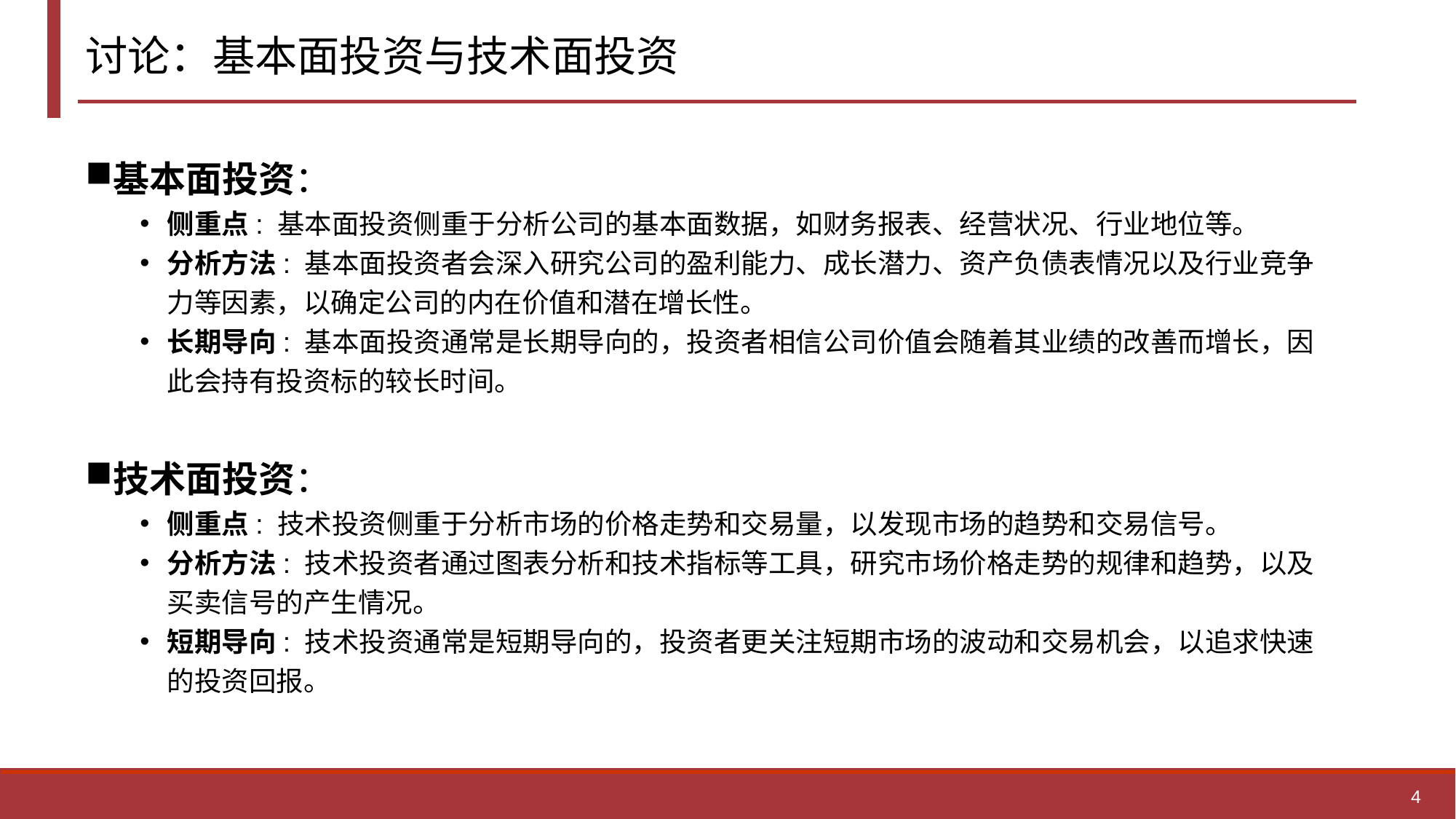

# 讨论：基本面投资与技术面投资
基本面投资：
侧重点: 基本面投资侧重于分析公司的基本面数据，如财务报表、经营状况、行业地位等。
分析方法: 基本面投资者会深入研究公司的盈利能力、成长潜力、资产负债表情况以及行业竞争力等因素，以确定公司的内在价值和潜在增长性。
长期导向: 基本面投资通常是长期导向的，投资者相信公司价值会随着其业绩的改善而增长，因此会持有投资标的较长时间。

技术面投资：
侧重点: 技术投资侧重于分析市场的价格走势和交易量，以发现市场的趋势和交易信号。
分析方法: 技术投资者通过图表分析和技术指标等工具，研究市场价格走势的规律和趋势，以及买卖信号的产生情况。
短期导向: 技术投资通常是短期导向的，投资者更关注短期市场的波动和交易机会，以追求快速的投资回报。
4